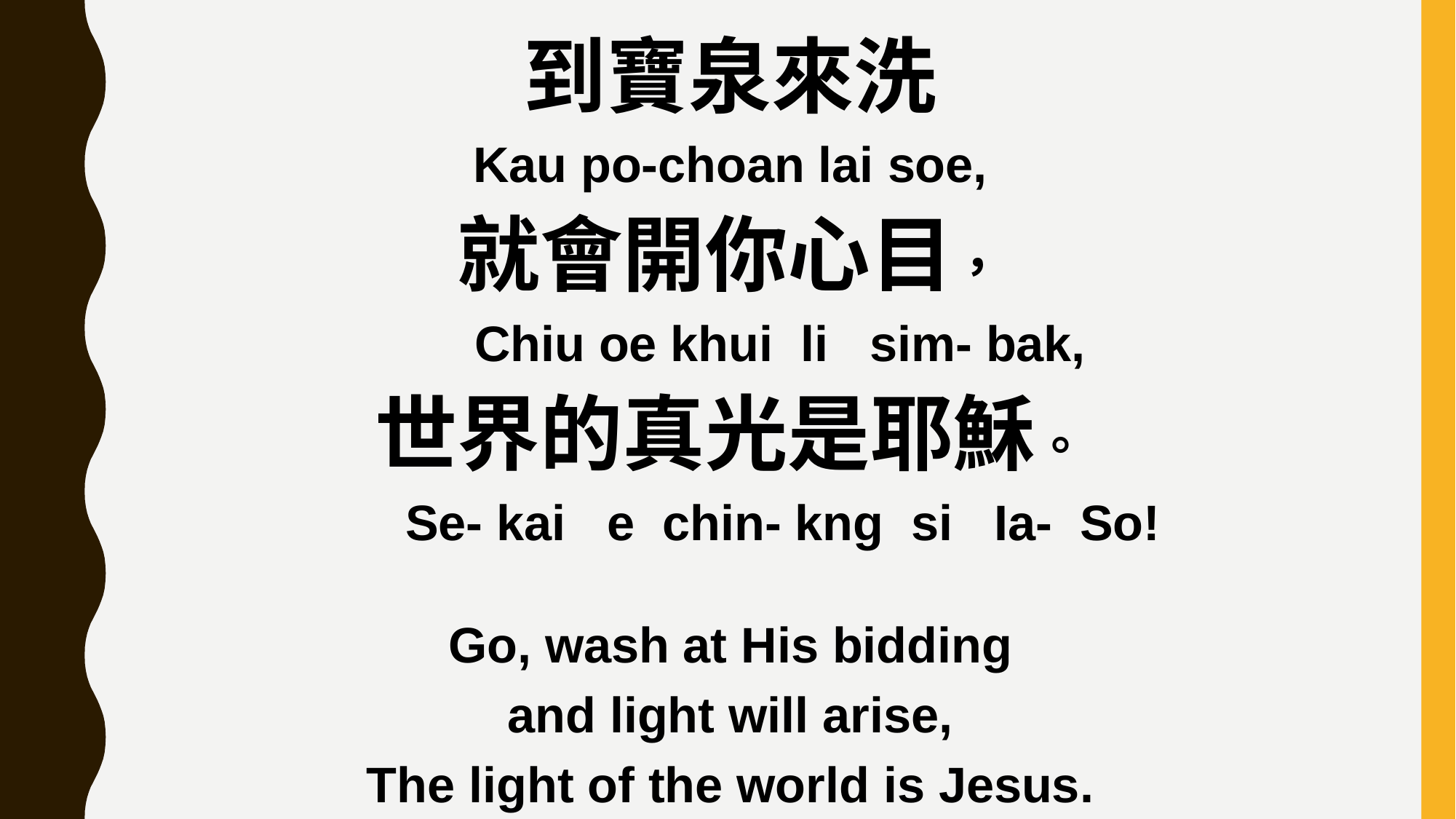

到寶泉來洗
 Kau po-choan lai soe,
就會開你心目，
                    Chiu oe khui  li   sim- bak,
世界的真光是耶穌。
               Se- kai   e  chin- kng  si   Ia-  So!

Go, wash at His bidding
and light will arise,
The light of the world is Jesus.